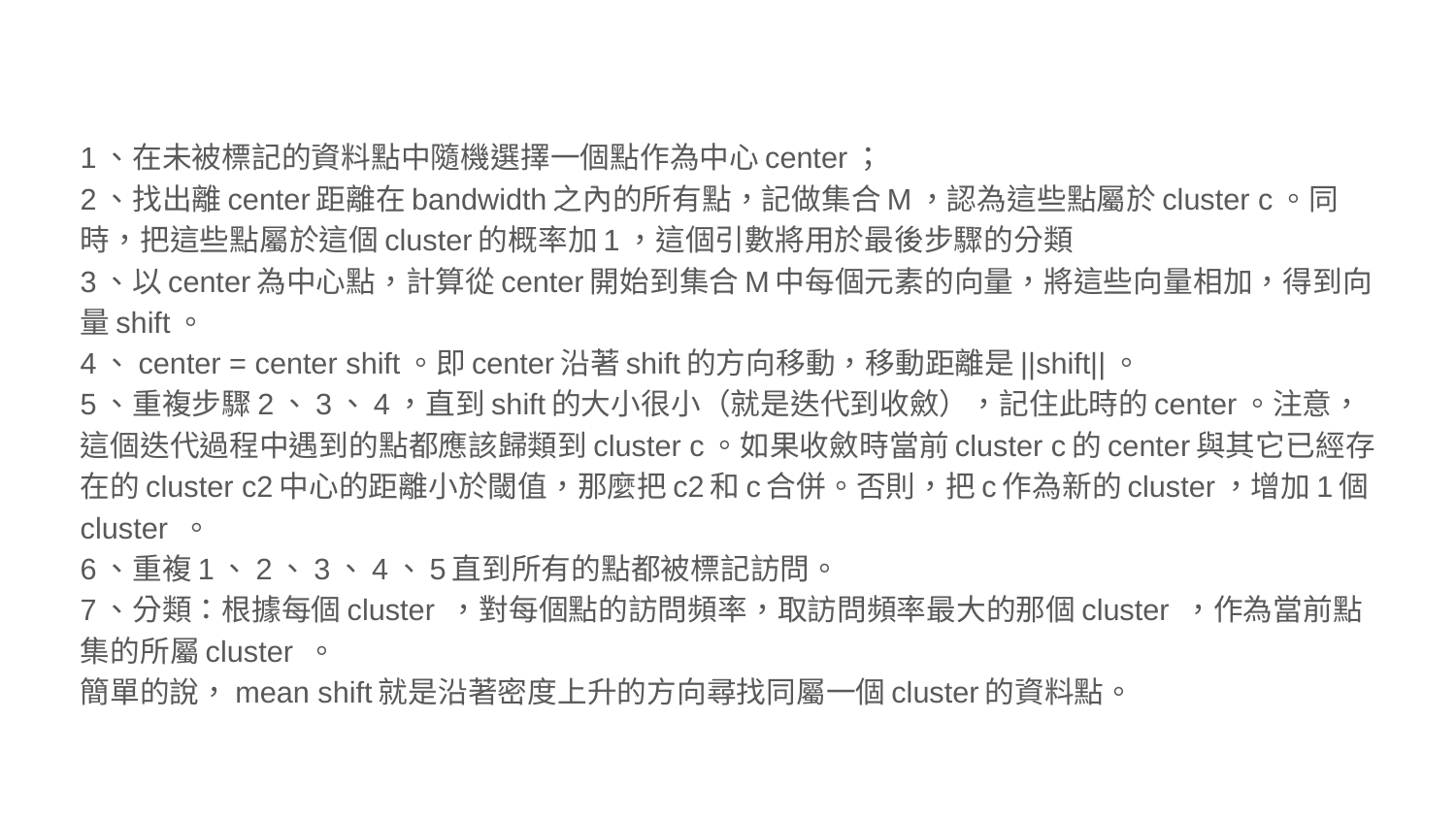

1、在未被標記的資料點中隨機選擇一個點作為中心center；
2、找出離center距離在bandwidth之內的所有點，記做集合M，認為這些點屬於cluster c。同時，把這些點屬於這個cluster的概率加1，這個引數將用於最後步驟的分類
3、以center為中心點，計算從center開始到集合M中每個元素的向量，將這些向量相加，得到向量shift。
4、center = center shift。即center沿著shift的方向移動，移動距離是||shift||。
5、重複步驟2、3、4，直到shift的大小很小（就是迭代到收斂），記住此時的center。注意，這個迭代過程中遇到的點都應該歸類到cluster c。如果收斂時當前cluster c的center與其它已經存在的cluster c2中心的距離小於閾值，那麼把c2和c合併。否則，把c作為新的cluster，增加1個cluster 。
6、重複1、2、3、4、5直到所有的點都被標記訪問。
7、分類：根據每個cluster ，對每個點的訪問頻率，取訪問頻率最大的那個cluster ，作為當前點集的所屬cluster 。
簡單的說，mean shift就是沿著密度上升的方向尋找同屬一個cluster的資料點。